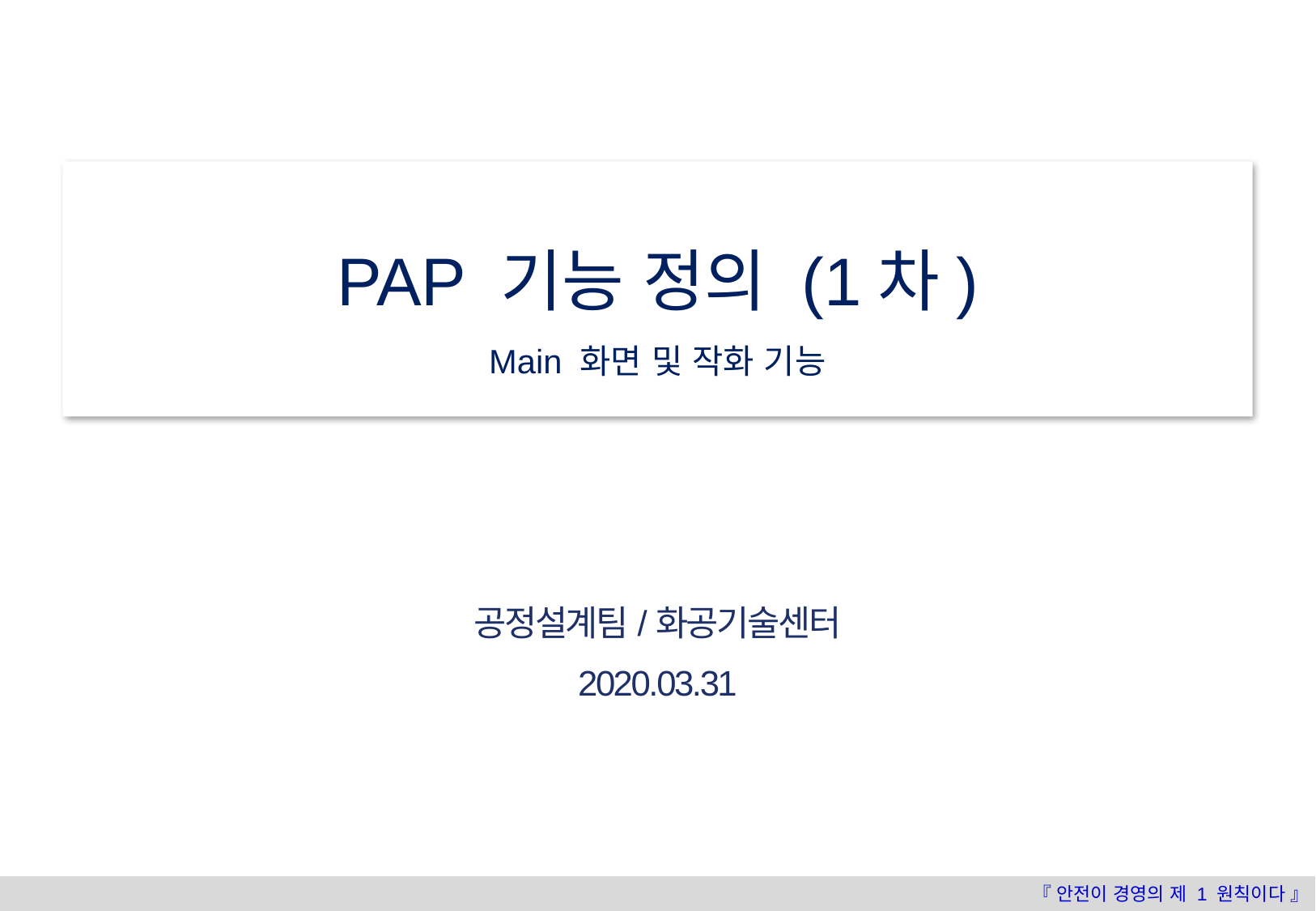

PAP 기능 정의 (1차)
Main 화면 및 작화 기능
공정설계팀/화공기술센터
2020.03.31